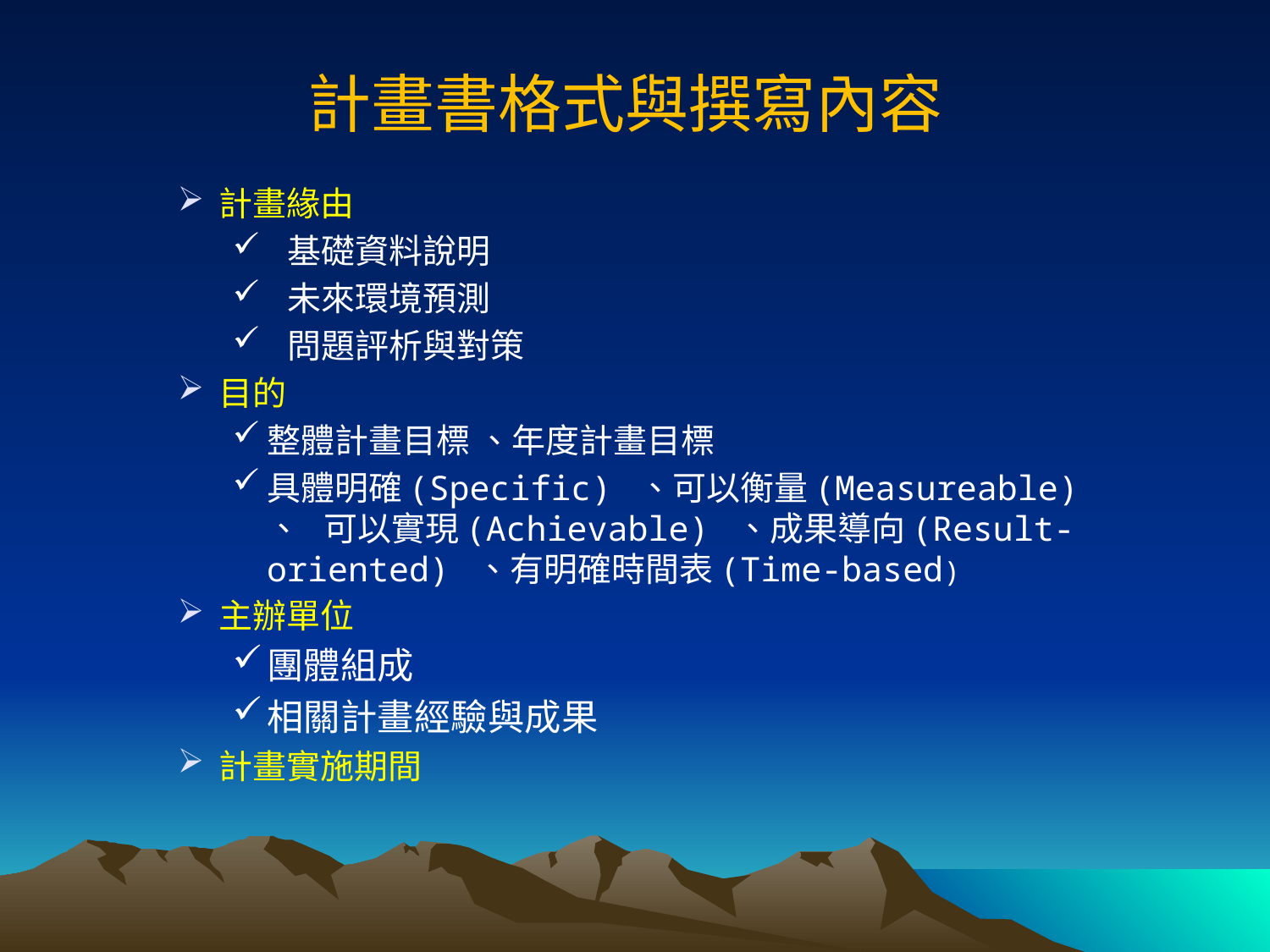

# 計畫書格式與撰寫內容
計畫緣由
基礎資料說明
未來環境預測
問題評析與對策
目的
整體計畫目標 、年度計畫目標
具體明確(Specific) 、可以衡量(Measureable) 、   可以實現(Achievable) 、成果導向(Result-oriented) 、有明確時間表(Time-based)
主辦單位
團體組成
相關計畫經驗與成果
計畫實施期間